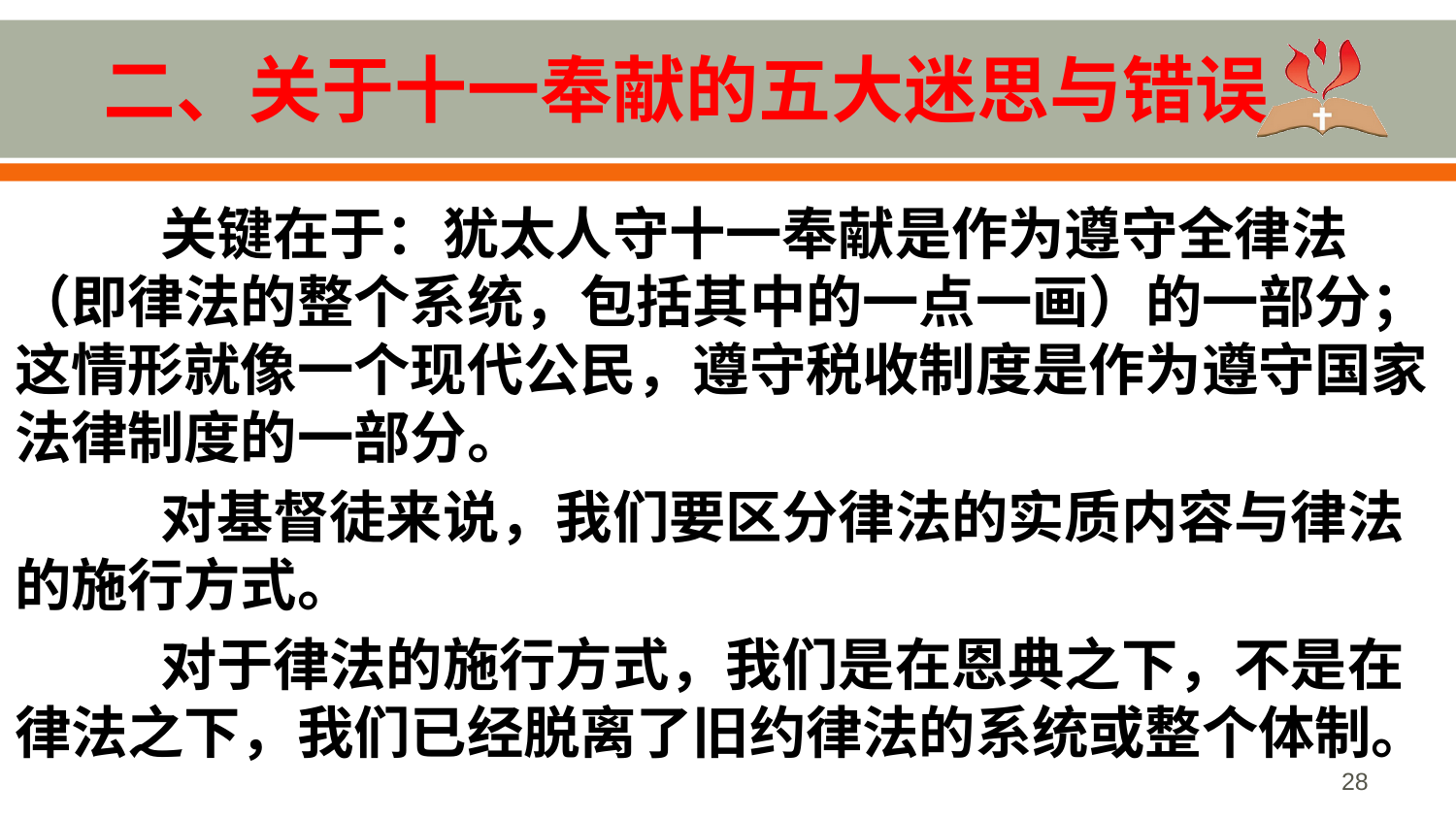

# 二、关于十一奉献的五大迷思与错误
	关键在于：犹太人守十一奉献是作为遵守全律法   （即律法的整个系统，包括其中的一点一画）的一部分；这情形就像一个现代公民，遵守税收制度是作为遵守国家法律制度的一部分。
	对基督徒来说，我们要区分律法的实质内容与律法的施行方式。
	对于律法的施行方式，我们是在恩典之下，不是在律法之下，我们已经脱离了旧约律法的系统或整个体制。
28